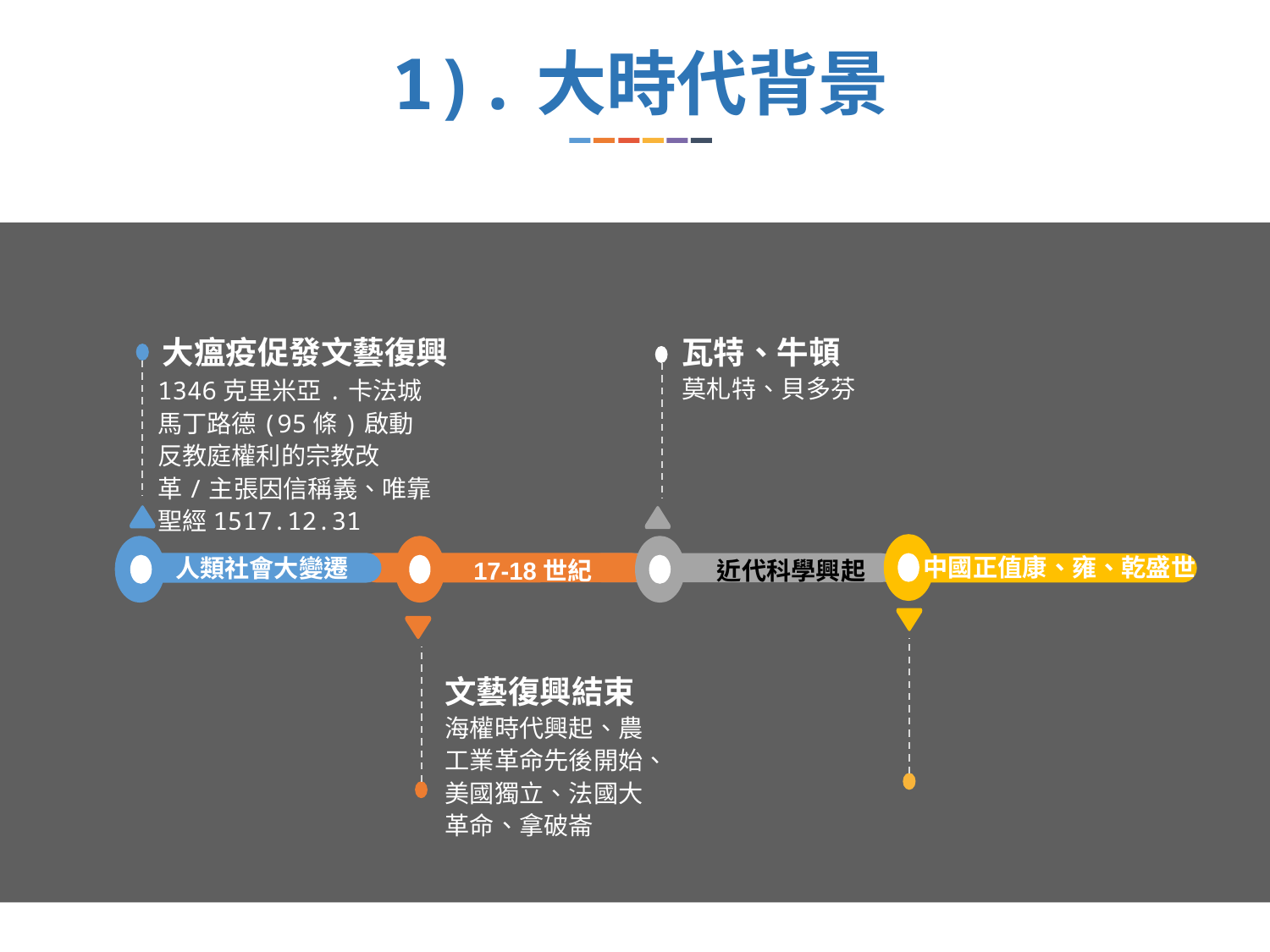

1).大時代背景

大瘟疫促發文藝復興
瓦特、牛頓
莫札特、貝多芬
1346克里米亞.卡法城
馬丁路德(95條)啟動反教庭權利的宗教改革/主張因信稱義、唯靠聖經1517.12.31

中國正值康、雍、乾盛世
人類社會大變遷

17-18世紀
近代科學興起

文藝復興結束
海權時代興起、農工業革命先後開始、美國獨立、法國大革命、拿破崙